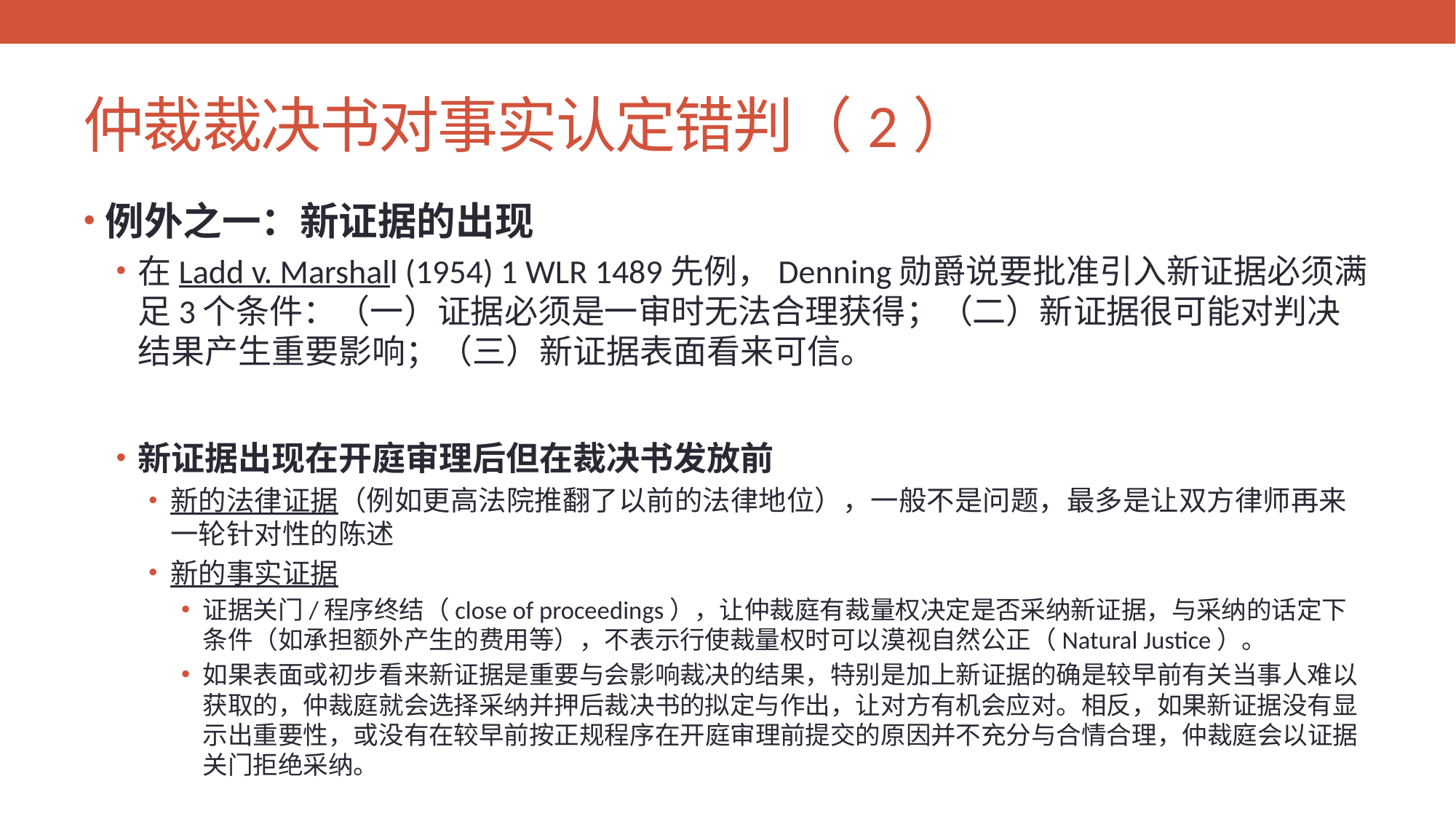

# 仲裁裁决书对事实认定错判（2）
例外之一：新证据的出现
在Ladd v. Marshall (1954) 1 WLR 1489先例，Denning勋爵说要批准引入新证据必须满足3个条件：（一）证据必须是一审时无法合理获得；（二）新证据很可能对判决结果产生重要影响；（三）新证据表面看来可信。

新证据出现在开庭审理后但在裁决书发放前
新的法律证据（例如更高法院推翻了以前的法律地位），一般不是问题，最多是让双方律师再来一轮针对性的陈述
新的事实证据
证据关门/程序终结（close of proceedings），让仲裁庭有裁量权决定是否采纳新证据，与采纳的话定下条件（如承担额外产生的费用等），不表示行使裁量权时可以漠视自然公正（Natural Justice）。
如果表面或初步看来新证据是重要与会影响裁决的结果，特别是加上新证据的确是较早前有关当事人难以获取的，仲裁庭就会选择采纳并押后裁决书的拟定与作出，让对方有机会应对。相反，如果新证据没有显示出重要性，或没有在较早前按正规程序在开庭审理前提交的原因并不充分与合情合理，仲裁庭会以证据关门拒绝采纳。